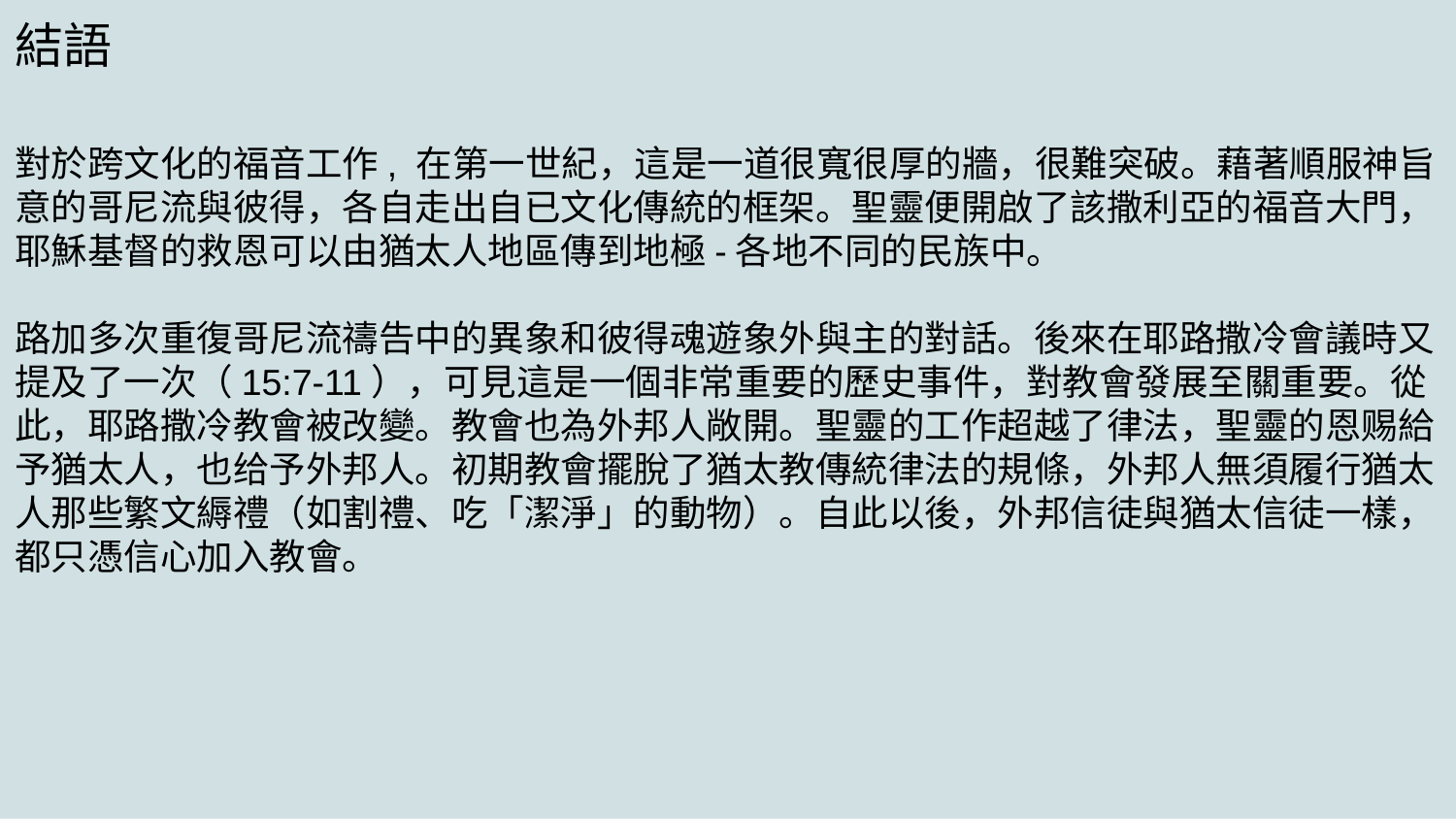

結語

對於跨文化的福音工作, 在第一世紀，這是一道很寬很厚的牆，很難突破。藉著順服神旨意的哥尼流與彼得，各自走出自已文化傳統的框架。聖靈便開啟了該撒利亞的福音大門，耶穌基督的救恩可以由猶太人地區傳到地極-各地不同的民族中。

路加多次重復哥尼流禱告中的異象和彼得魂遊象外與主的對話。後來在耶路撒冷會議時又提及了一次（15:7-11），可見這是一個非常重要的歷史事件，對教會發展至關重要。從此，耶路撒冷教會被改變。教會也為外邦人敞開。聖靈的工作超越了律法，聖靈的恩赐給予猶太人，也给予外邦人。初期教會擺脫了猶太教傳統律法的規條，外邦人無須履行猶太人那些繁文縟禮（如割禮、吃「潔淨」的動物）。自此以後，外邦信徒與猶太信徒一樣，都只憑信心加入教會。